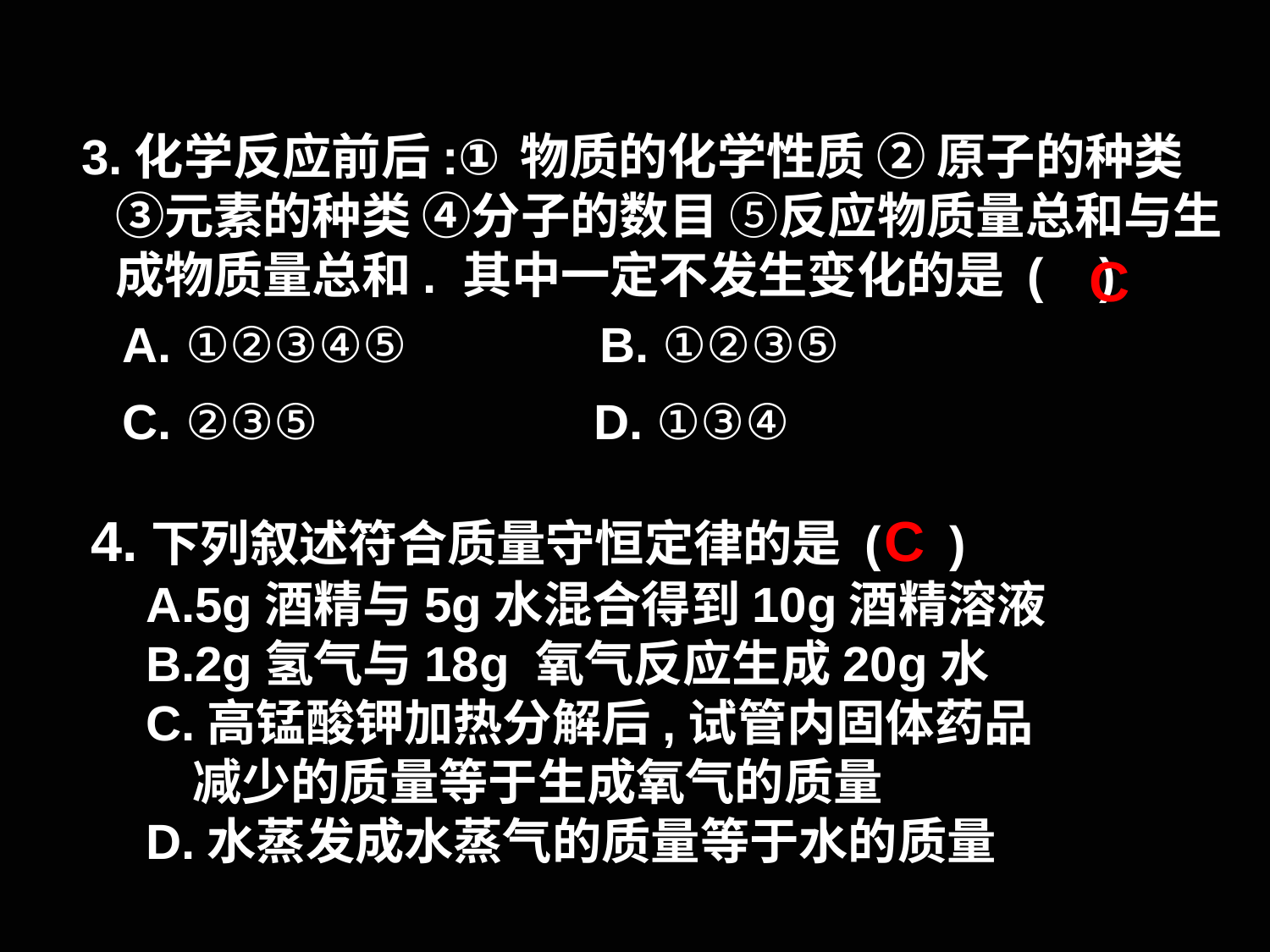

3.化学反应前后:①物质的化学性质 ② 原子的种类 ③元素的种类 ④分子的数目 ⑤反应物质量总和与生成物质量总和. 其中一定不发生变化的是 (    )
    A. ①②③④⑤              B. ①②③⑤
    C. ②③⑤                    D. ①③④
C
4.下列叙述符合质量守恒定律的是 (     )
    A.5g酒精与5g水混合得到10g酒精溶液
    B.2g氢气与18g 氧气反应生成20g水
    C.高锰酸钾加热分解后,试管内固体药品
        减少的质量等于生成氧气的质量
    D.水蒸发成水蒸气的质量等于水的质量
C